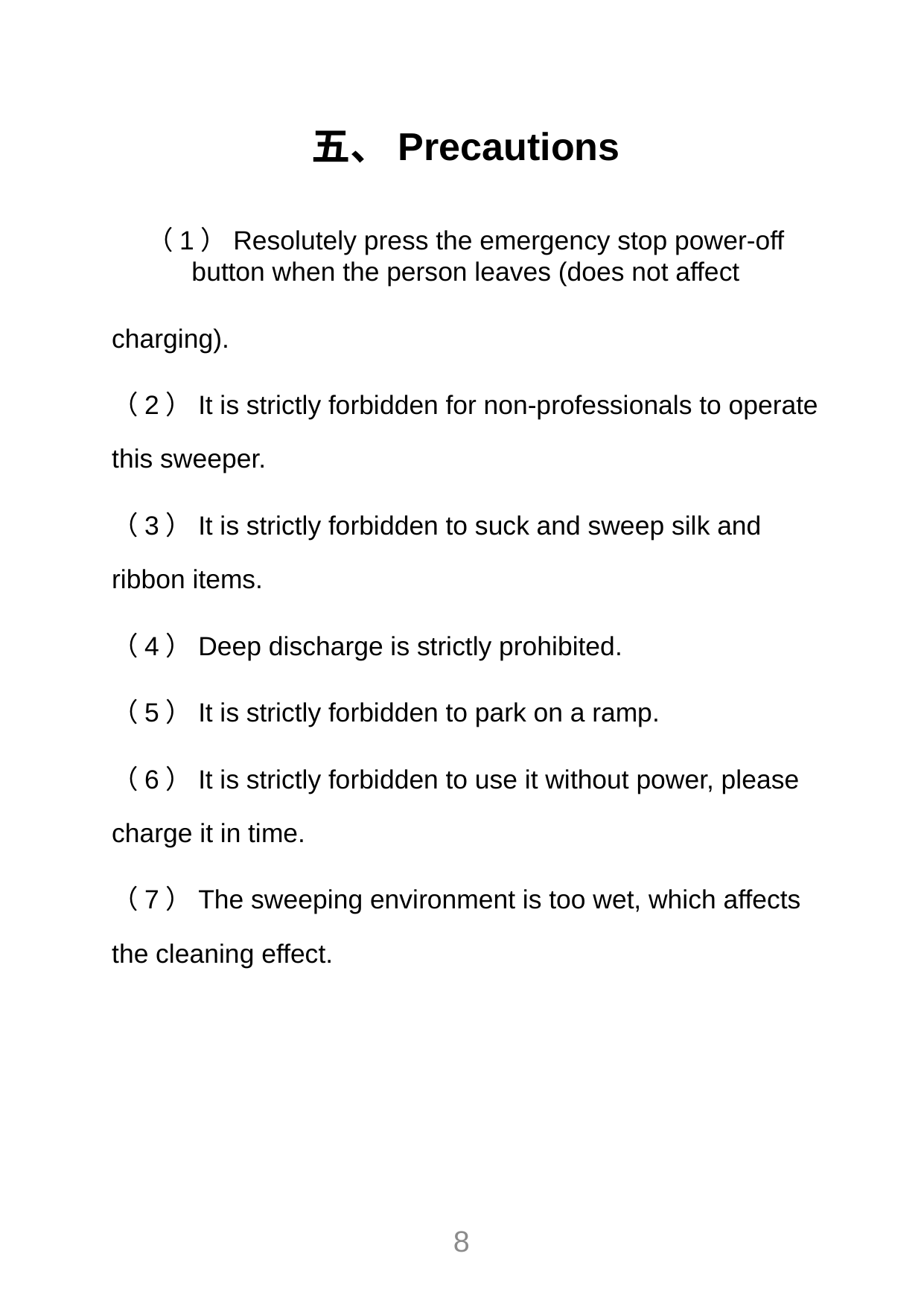

# 五、Precautions
（1）Resolutely press the emergency stop power-off button when the person leaves (does not affect
charging).
（2）It is strictly forbidden for non-professionals to operate this sweeper.
（3）It is strictly forbidden to suck and sweep silk and ribbon items.
（4）Deep discharge is strictly prohibited.
（5）It is strictly forbidden to park on a ramp.
（6）It is strictly forbidden to use it without power, please charge it in time.
（7）The sweeping environment is too wet, which affects the cleaning effect.
8